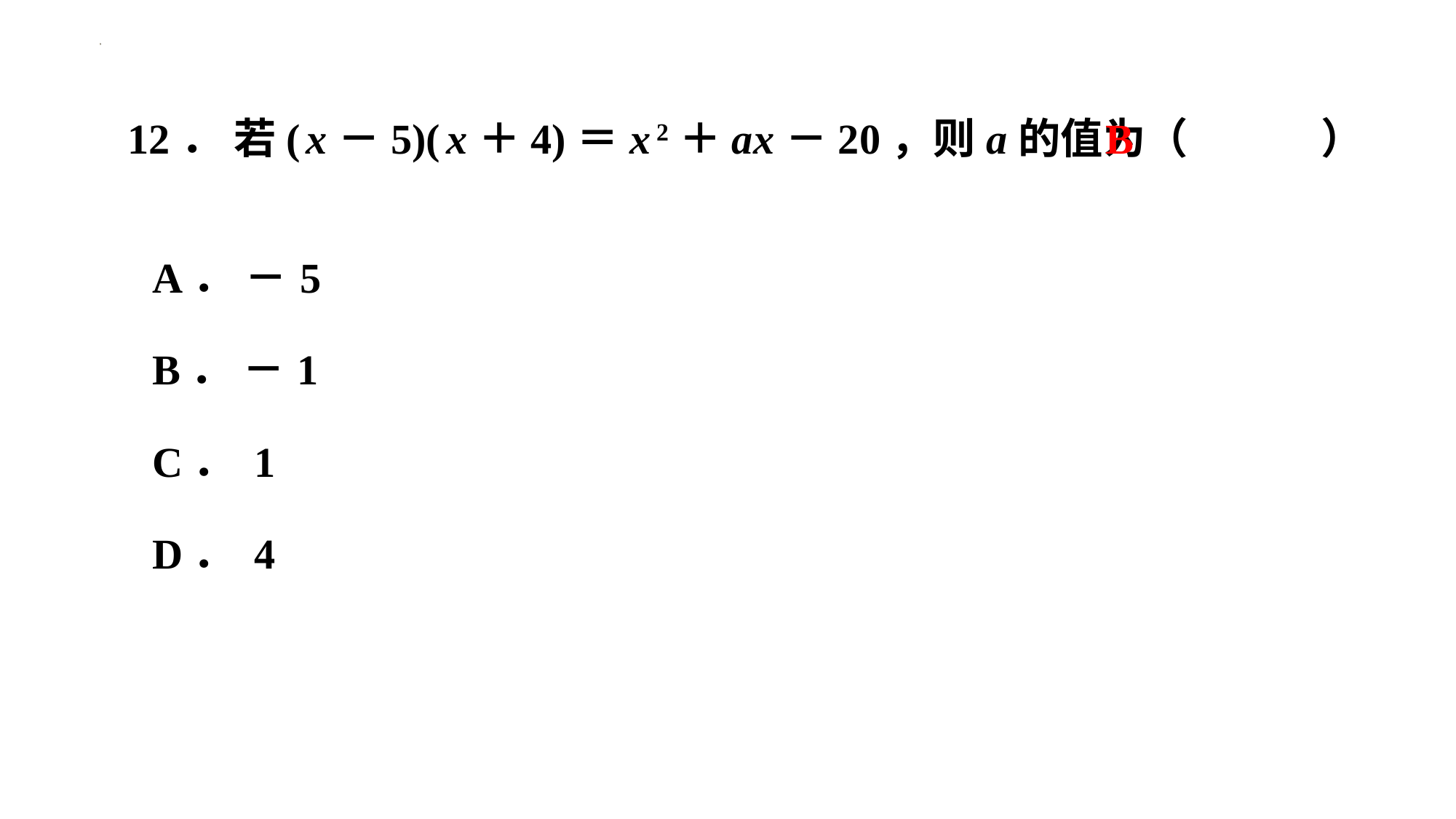

B
12． 若( x －5)( x ＋4)＝ x 2＋ ax －20，则 a 的值为（　B　）
| A． －5 |
| --- |
| B． －1 |
| C． 1 |
| D． 4 |